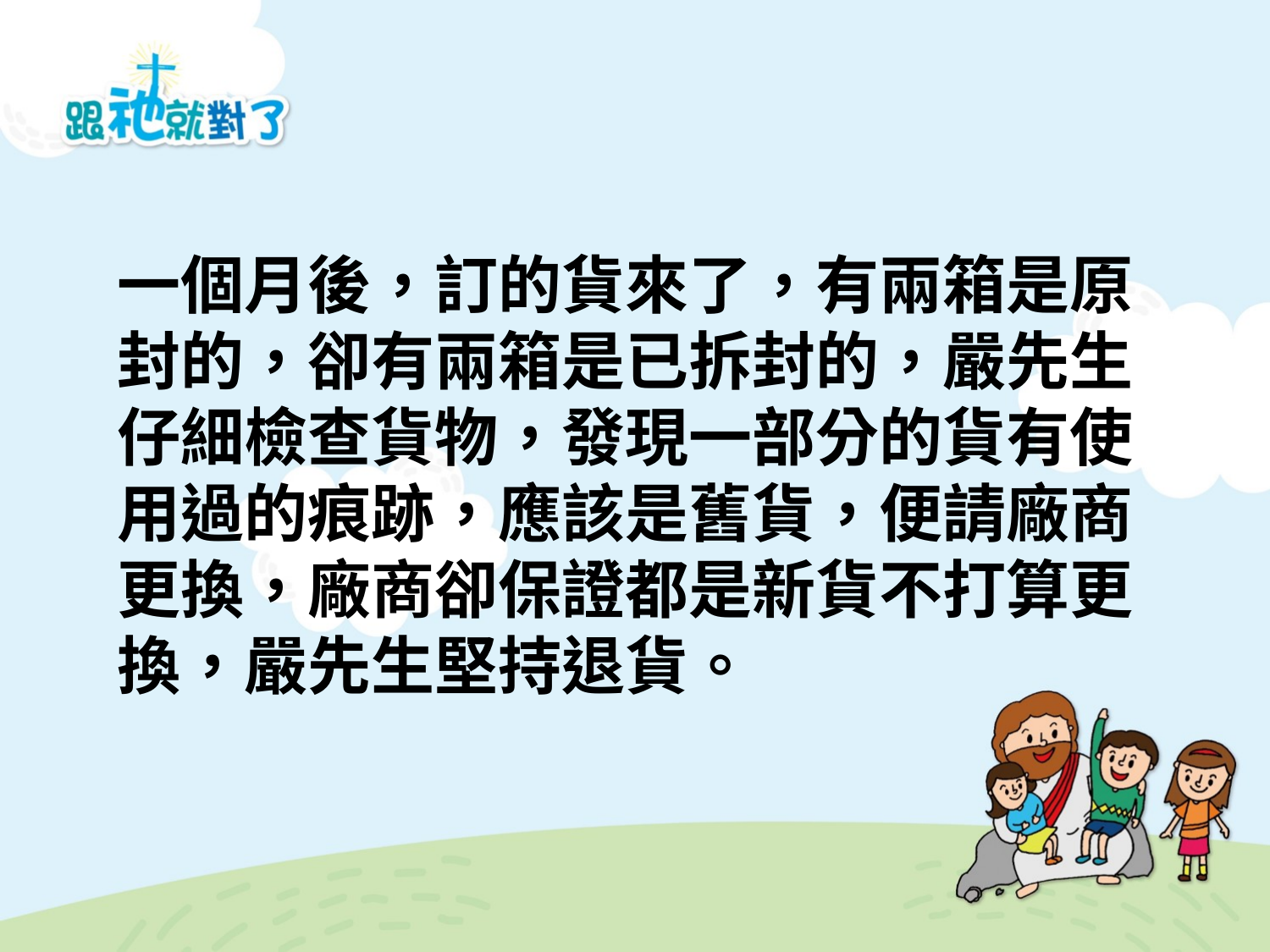

一個月後，訂的貨來了，有兩箱是原封的，卻有兩箱是已拆封的，嚴先生仔細檢查貨物，發現一部分的貨有使用過的痕跡，應該是舊貨，便請廠商更換，廠商卻保證都是新貨不打算更換，嚴先生堅持退貨。